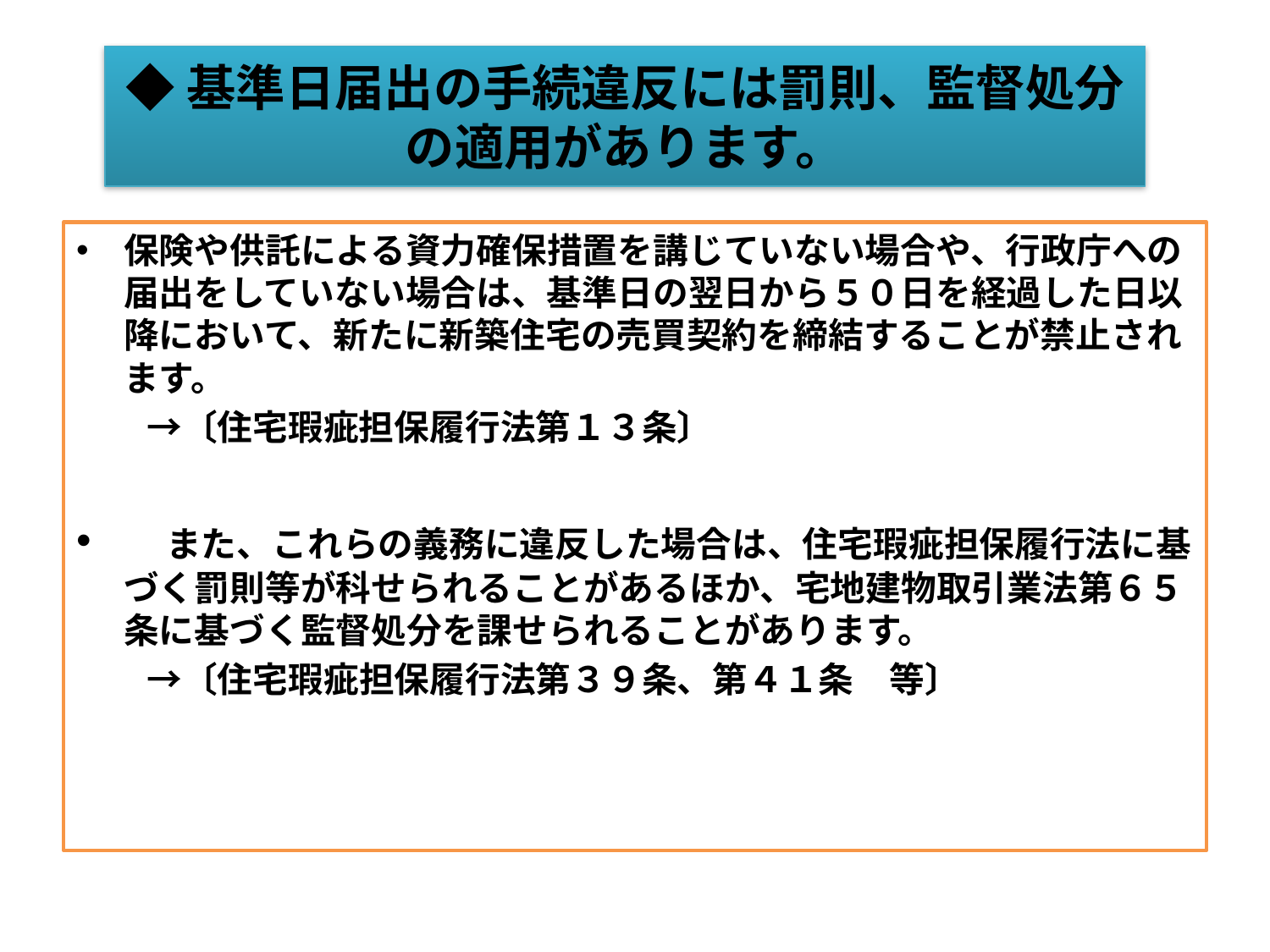

# ◆基準日届出の手続違反には罰則、監督処分の適用があります。
保険や供託による資力確保措置を講じていない場合や、行政庁への届出をしていない場合は、基準日の翌日から５０日を経過した日以降において、新たに新築住宅の売買契約を締結することが禁止されます。
　　→〔住宅瑕疵担保履行法第１３条〕

　また、これらの義務に違反した場合は、住宅瑕疵担保履行法に基づく罰則等が科せられることがあるほか、宅地建物取引業法第６５条に基づく監督処分を課せられることがあります。
　　→〔住宅瑕疵担保履行法第３９条、第４１条　等〕